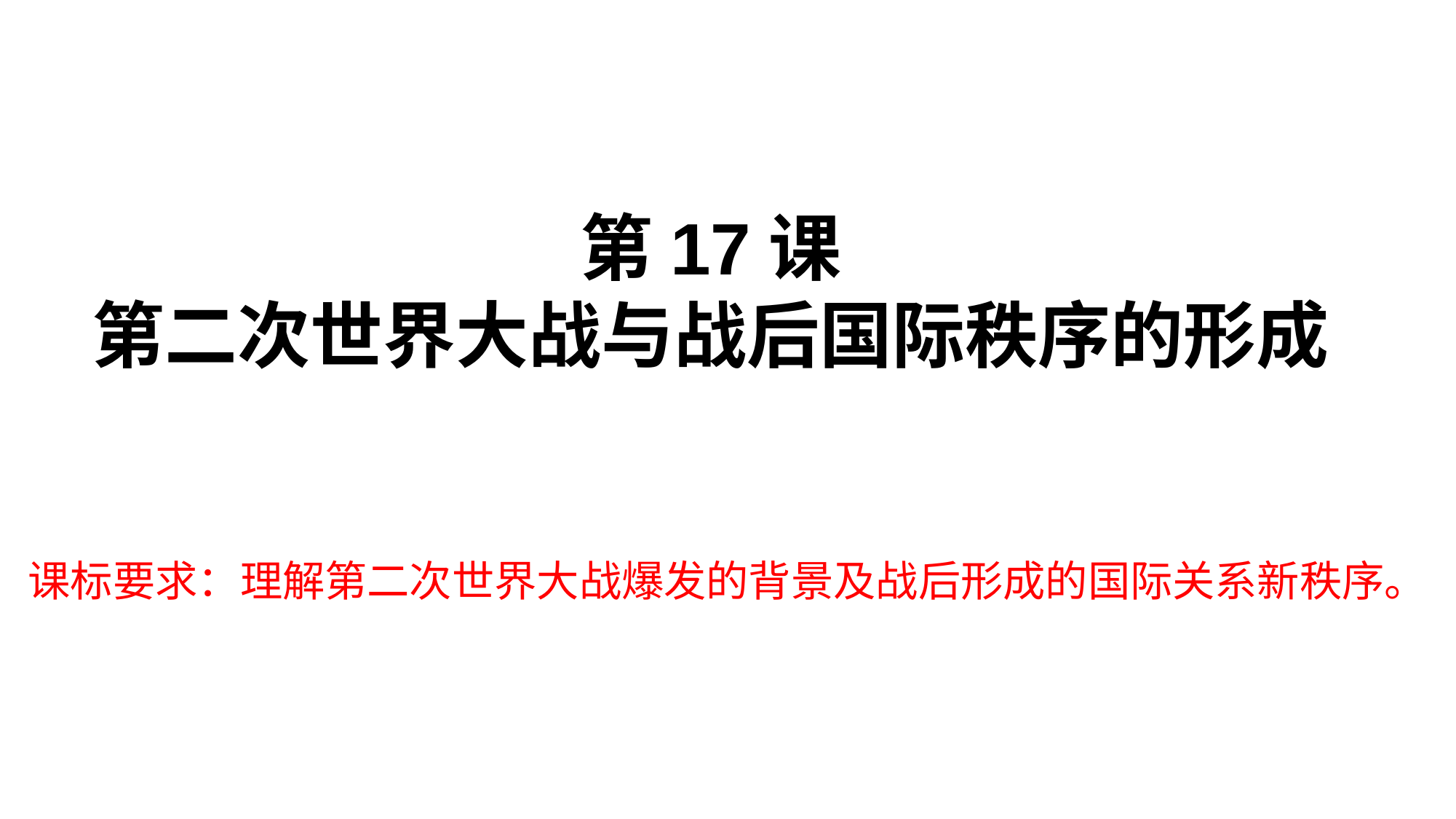

第17课
第二次世界大战与战后国际秩序的形成
课标要求：理解第二次世界大战爆发的背景及战后形成的国际关系新秩序。